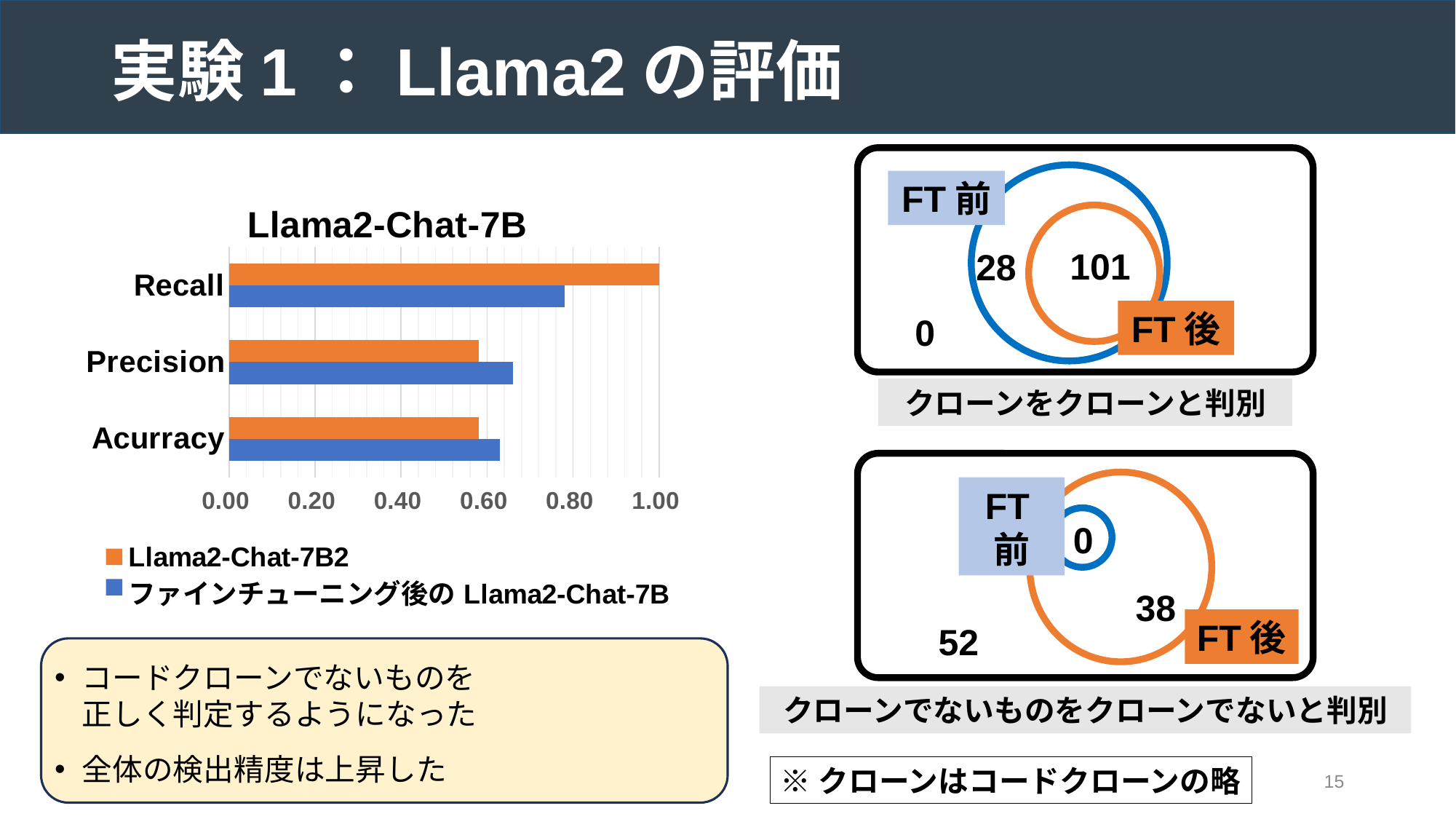

# 実験1：Llama2の評価

FT前

### Chart: Llama2-Chat-7B

| Category | ファインチューニング後のLlama2-Chat-7B | Llama2-Chat-7B2 |
|---|---|---|
| Acurracy | 0.63 | 0.58 |
| Precision | 0.66 | 0.58 |
| Recall | 0.78 | 1.0 |
101
28
FT後
0
クローンをクローンと判別

FT前

0
38
FT後
52

コードクローンでないものを
正しく判定するようになった
全体の検出精度は上昇した
クローンでないものをクローンでないと判別
※クローンはコードクローンの略
15